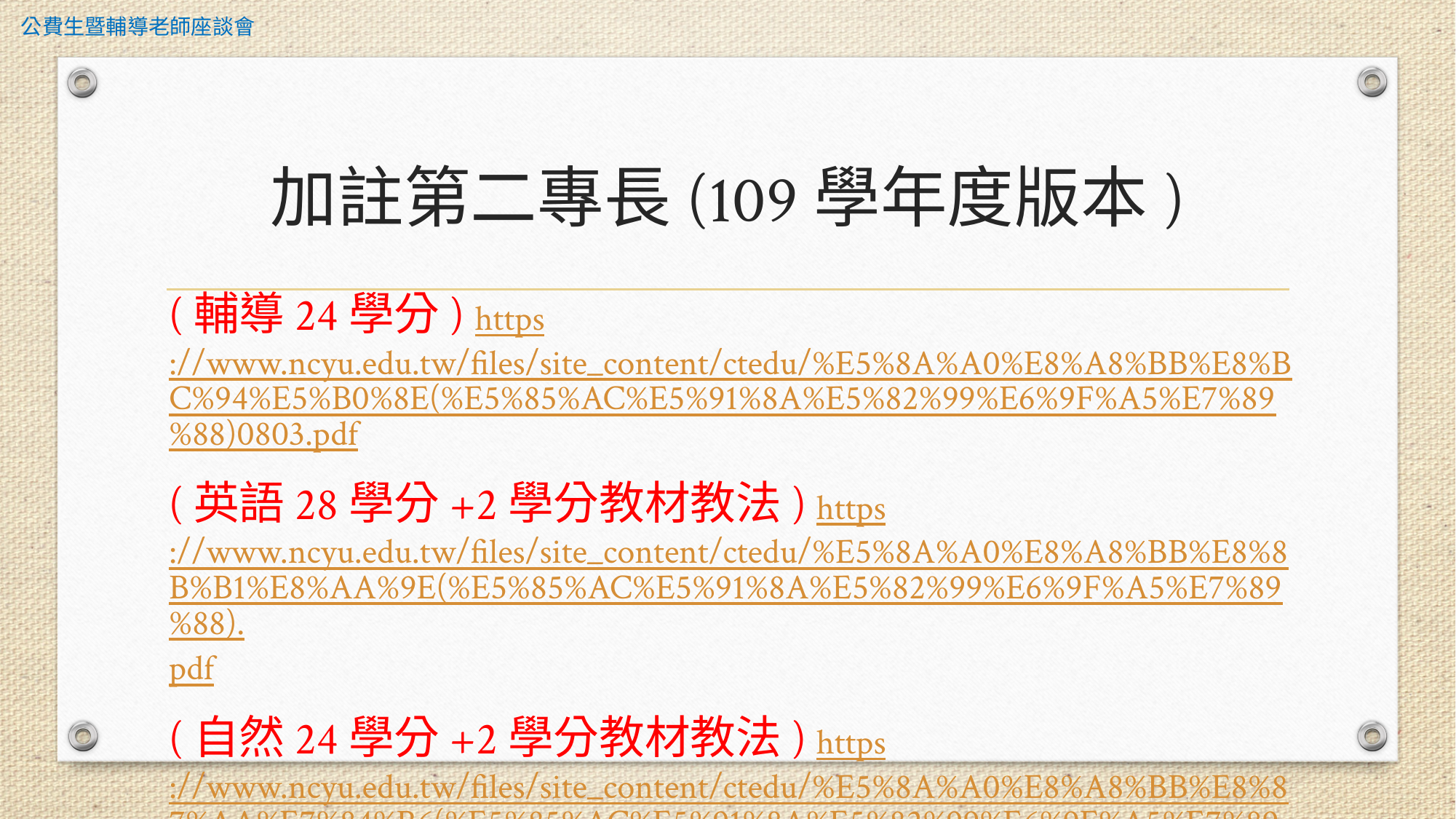

# 加註第二專長(109學年度版本)
(輔導24學分) https://www.ncyu.edu.tw/files/site_content/ctedu/%E5%8A%A0%E8%A8%BB%E8%BC%94%E5%B0%8E(%E5%85%AC%E5%91%8A%E5%82%99%E6%9F%A5%E7%89%88)0803.pdf
(英語28學分+2學分教材教法) https://www.ncyu.edu.tw/files/site_content/ctedu/%E5%8A%A0%E8%A8%BB%E8%8B%B1%E8%AA%9E(%E5%85%AC%E5%91%8A%E5%82%99%E6%9F%A5%E7%89%88).pdf
(自然24學分+2學分教材教法) https://www.ncyu.edu.tw/files/site_content/ctedu/%E5%8A%A0%E8%A8%BB%E8%87%AA%E7%84%B6(%E5%85%AC%E5%91%8A%E5%82%99%E6%9F%A5%E7%89%88).pdf